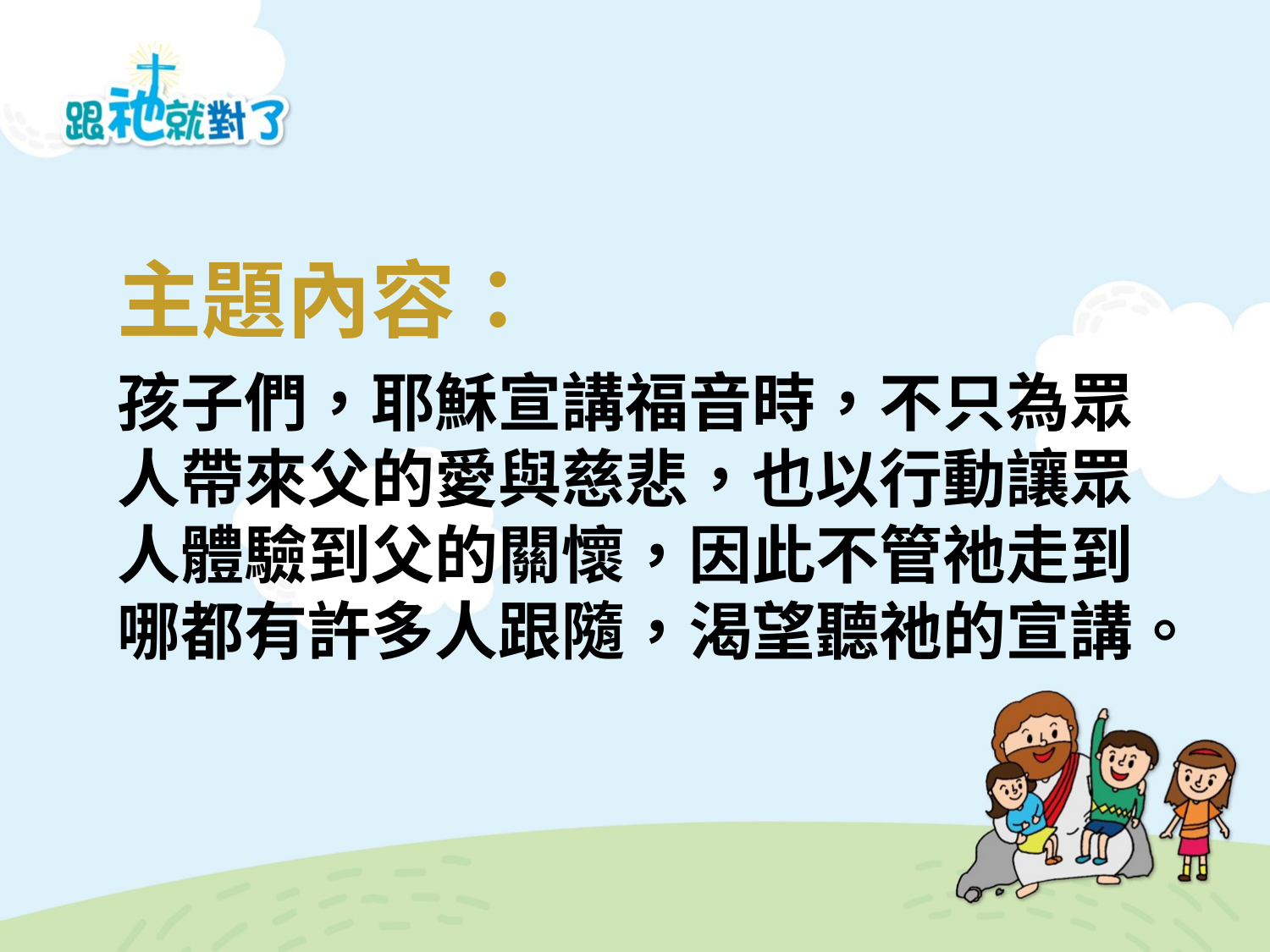

主題內容：
孩子們，耶穌宣講福音時，不只為眾人帶來父的愛與慈悲，也以行動讓眾人體驗到父的關懷，因此不管祂走到哪都有許多人跟隨，渴望聽祂的宣講。